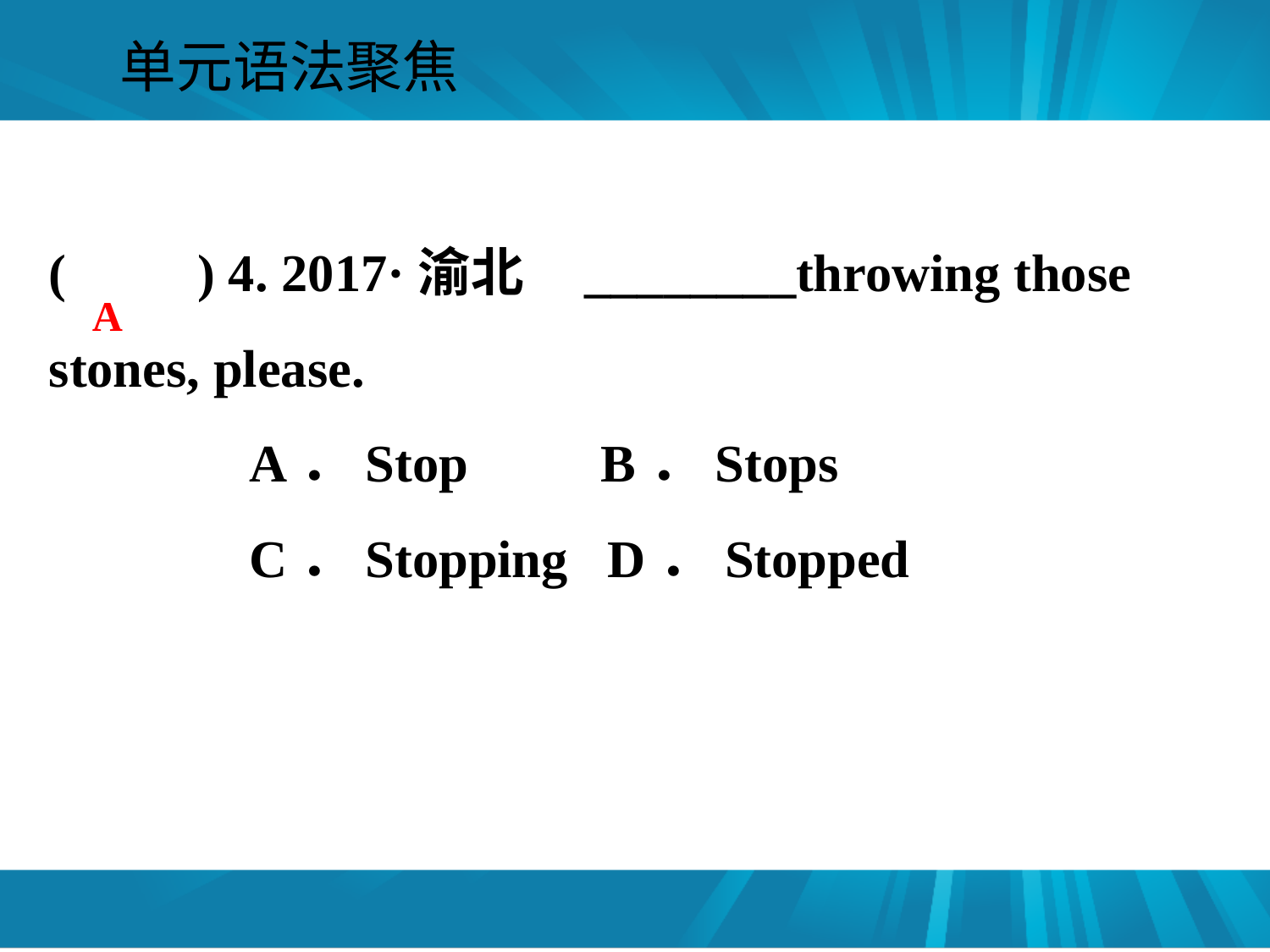

#
单元语法聚焦
(　　) 4. 2017·渝北    ________throwing those stones, please.
               A．Stop          B．Stops
               C．Stopping   D．Stopped

A